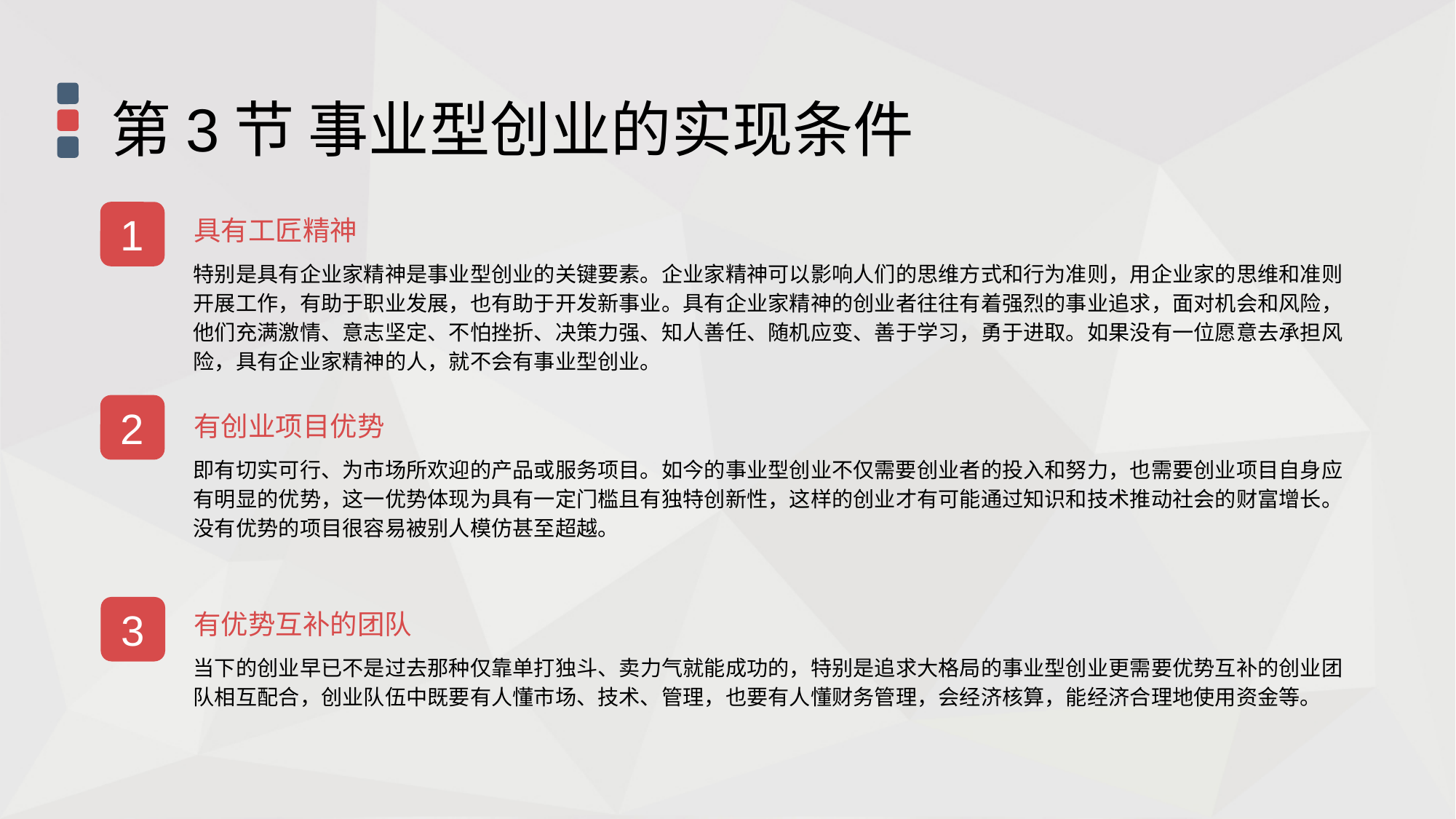

第3节 事业型创业的实现条件
1
具有工匠精神
特别是具有企业家精神是事业型创业的关键要素。企业家精神可以影响人们的思维方式和行为准则，用企业家的思维和准则开展工作，有助于职业发展，也有助于开发新事业。具有企业家精神的创业者往往有着强烈的事业追求，面对机会和风险，他们充满激情、意志坚定、不怕挫折、决策力强、知人善任、随机应变、善于学习，勇于进取。如果没有一位愿意去承担风险，具有企业家精神的人，就不会有事业型创业。
2
有创业项目优势
即有切实可行、为市场所欢迎的产品或服务项目。如今的事业型创业不仅需要创业者的投入和努力，也需要创业项目自身应有明显的优势，这一优势体现为具有一定门槛且有独特创新性，这样的创业才有可能通过知识和技术推动社会的财富增长。没有优势的项目很容易被别人模仿甚至超越。
3
有优势互补的团队
当下的创业早已不是过去那种仅靠单打独斗、卖力气就能成功的，特别是追求大格局的事业型创业更需要优势互补的创业团队相互配合，创业队伍中既要有人懂市场、技术、管理，也要有人懂财务管理，会经济核算，能经济合理地使用资金等。